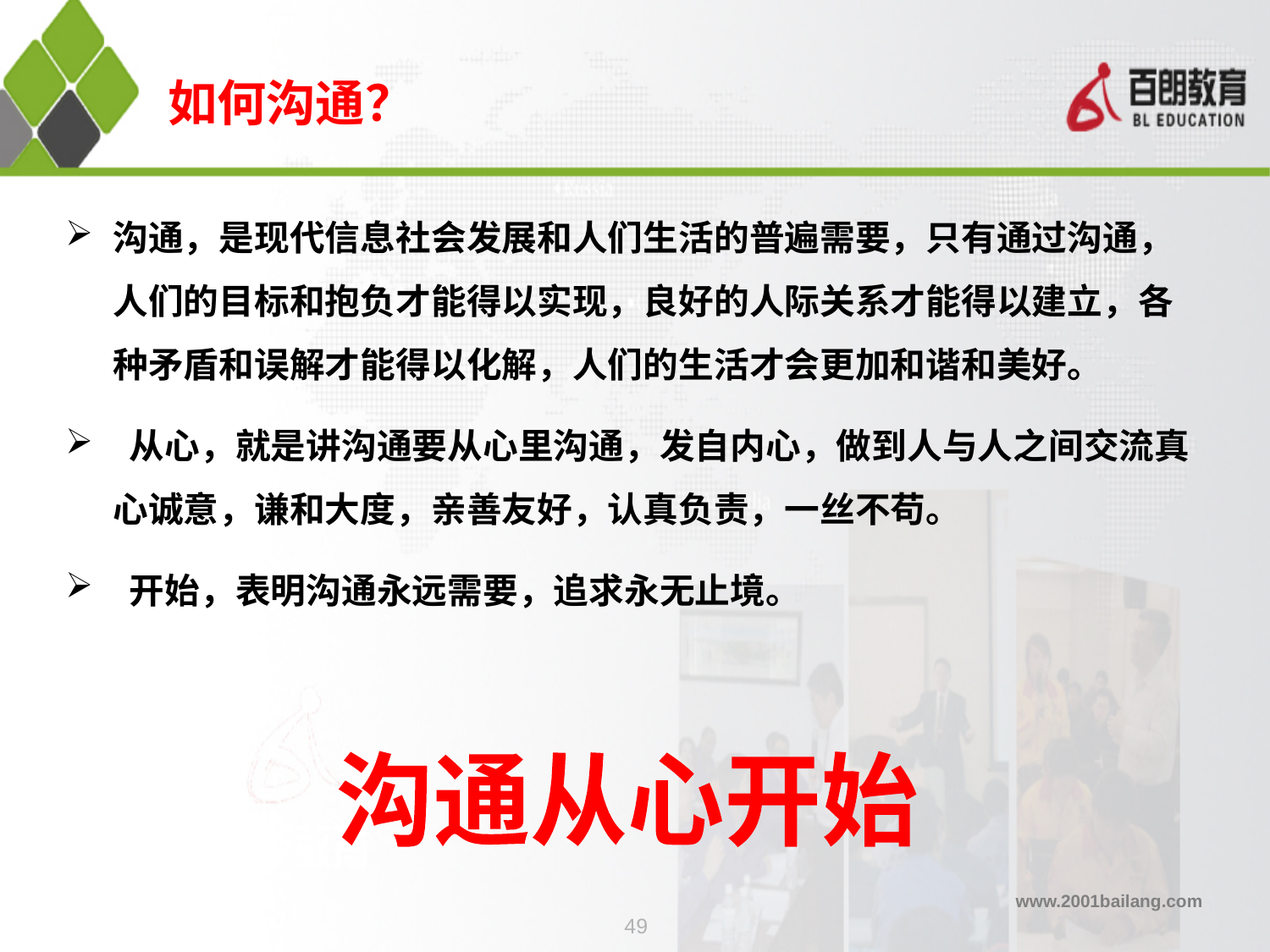

# 如何沟通？
沟通，是现代信息社会发展和人们生活的普遍需要，只有通过沟通，人们的目标和抱负才能得以实现，良好的人际关系才能得以建立，各种矛盾和误解才能得以化解，人们的生活才会更加和谐和美好。
 从心，就是讲沟通要从心里沟通，发自内心，做到人与人之间交流真心诚意，谦和大度，亲善友好，认真负责，一丝不苟。
 开始，表明沟通永远需要，追求永无止境。
沟通从心开始
49